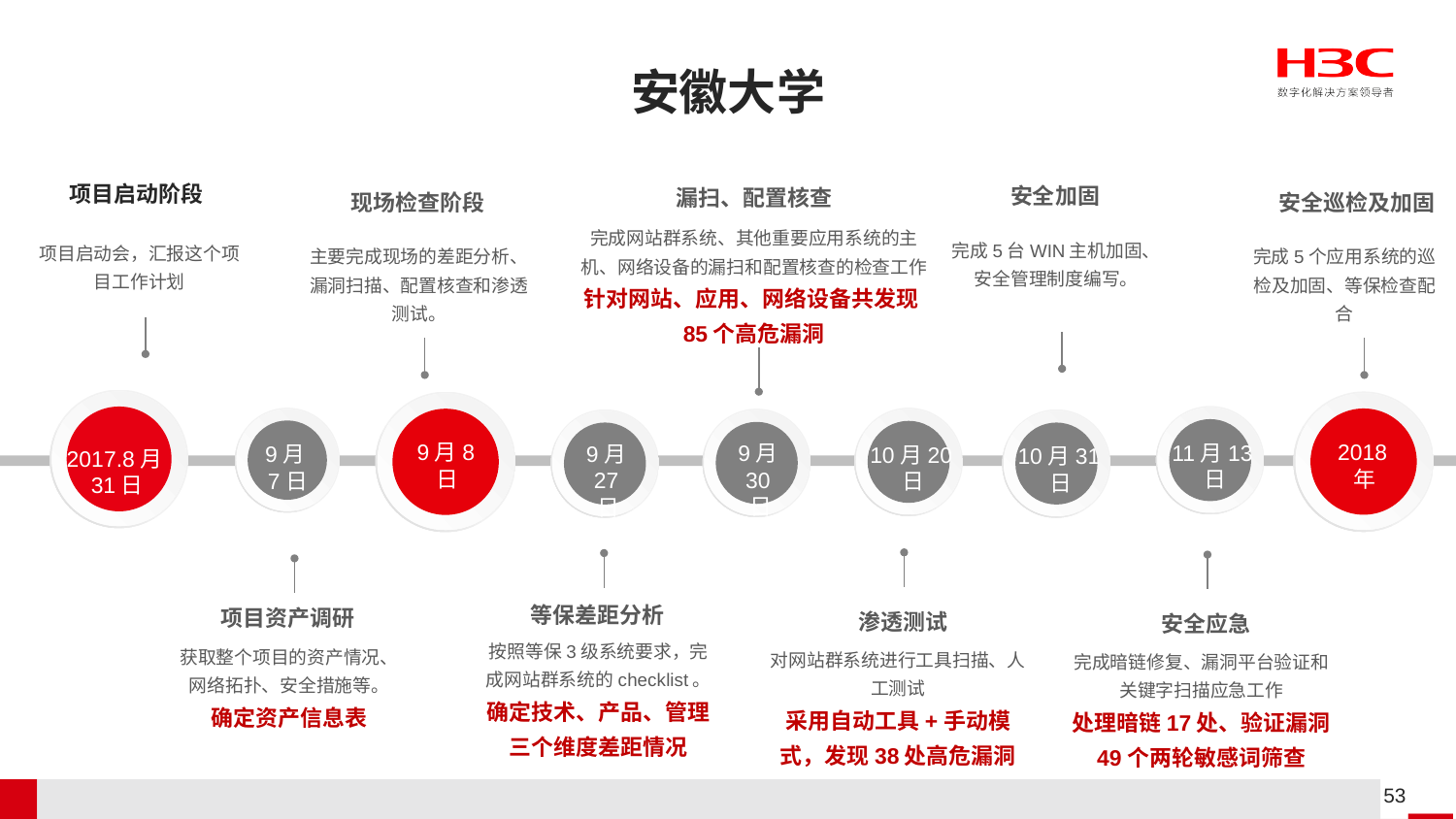

# 安徽大学
安全加固
完成5台WIN主机加固、安全管理制度编写。
漏扫、配置核查
完成网站群系统、其他重要应用系统的主机、网络设备的漏扫和配置核查的检查工作
针对网站、应用、网络设备共发现85个高危漏洞
现场检查阶段
主要完成现场的差距分析、漏洞扫描、配置核查和渗透测试。
安全巡检及加固
完成5个应用系统的巡检及加固、等保检查配合
项目启动阶段
项目启动会，汇报这个项目工作计划

2017.8月31日

2018年

9月8日

11月13日

10月20日

9月7日

9月30日

9月27日

10月31日

渗透测试
对网站群系统进行工具扫描、人工测试
采用自动工具+手动模式，发现38处高危漏洞
等保差距分析
按照等保3级系统要求，完成网站群系统的checklist。
确定技术、产品、管理三个维度差距情况
安全应急
完成暗链修复、漏洞平台验证和关键字扫描应急工作
处理暗链17处、验证漏洞49个两轮敏感词筛查
项目资产调研
获取整个项目的资产情况、网络拓扑、安全措施等。
确定资产信息表